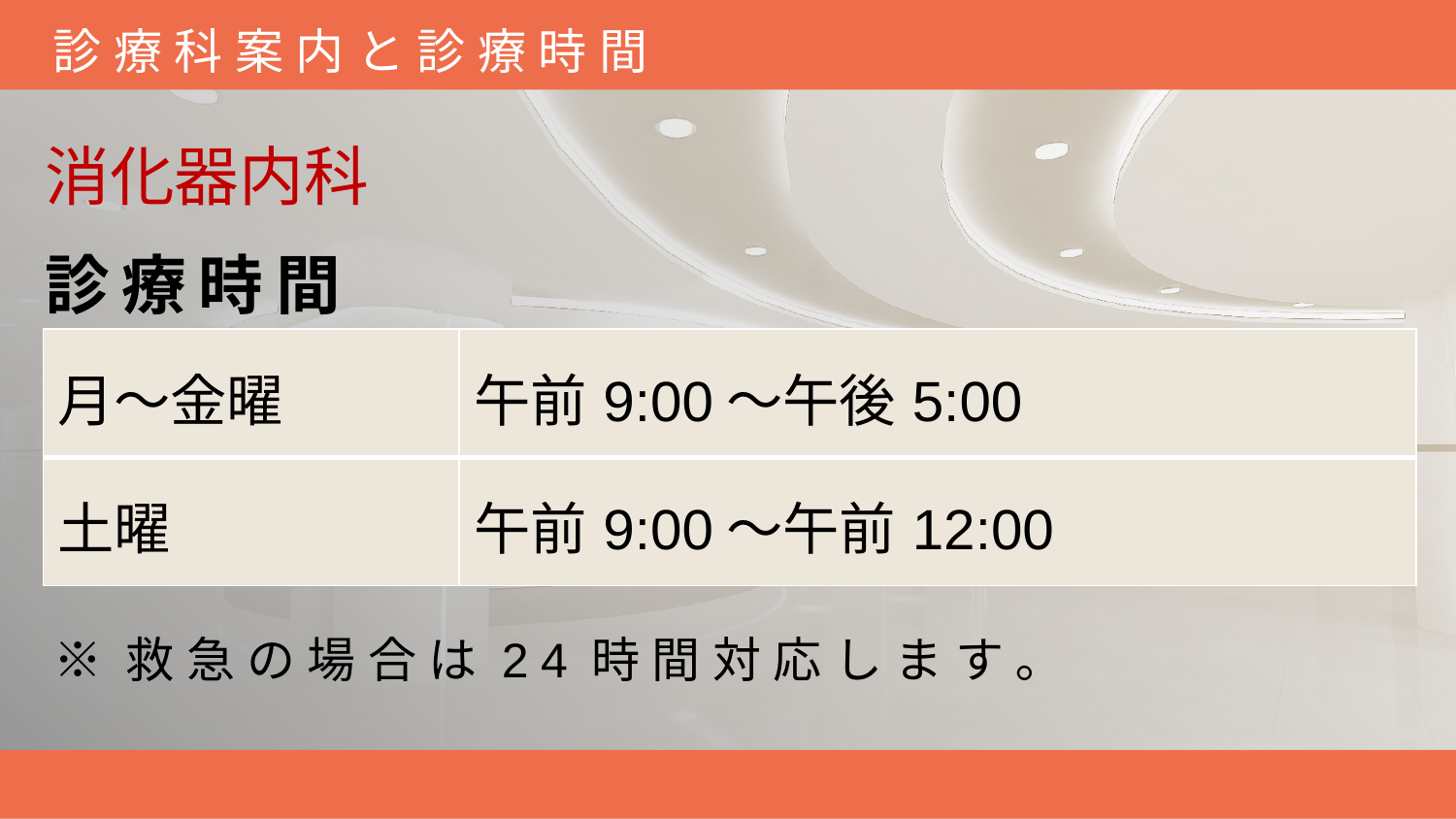

診療科案内と診療時間

消化器内科
診療時間
| 月～金曜 | 午前9:00～午後5:00 |
| --- | --- |
| 土曜 | 午前9:00～午前12:00 |
※救急の場合は24時間対応します｡